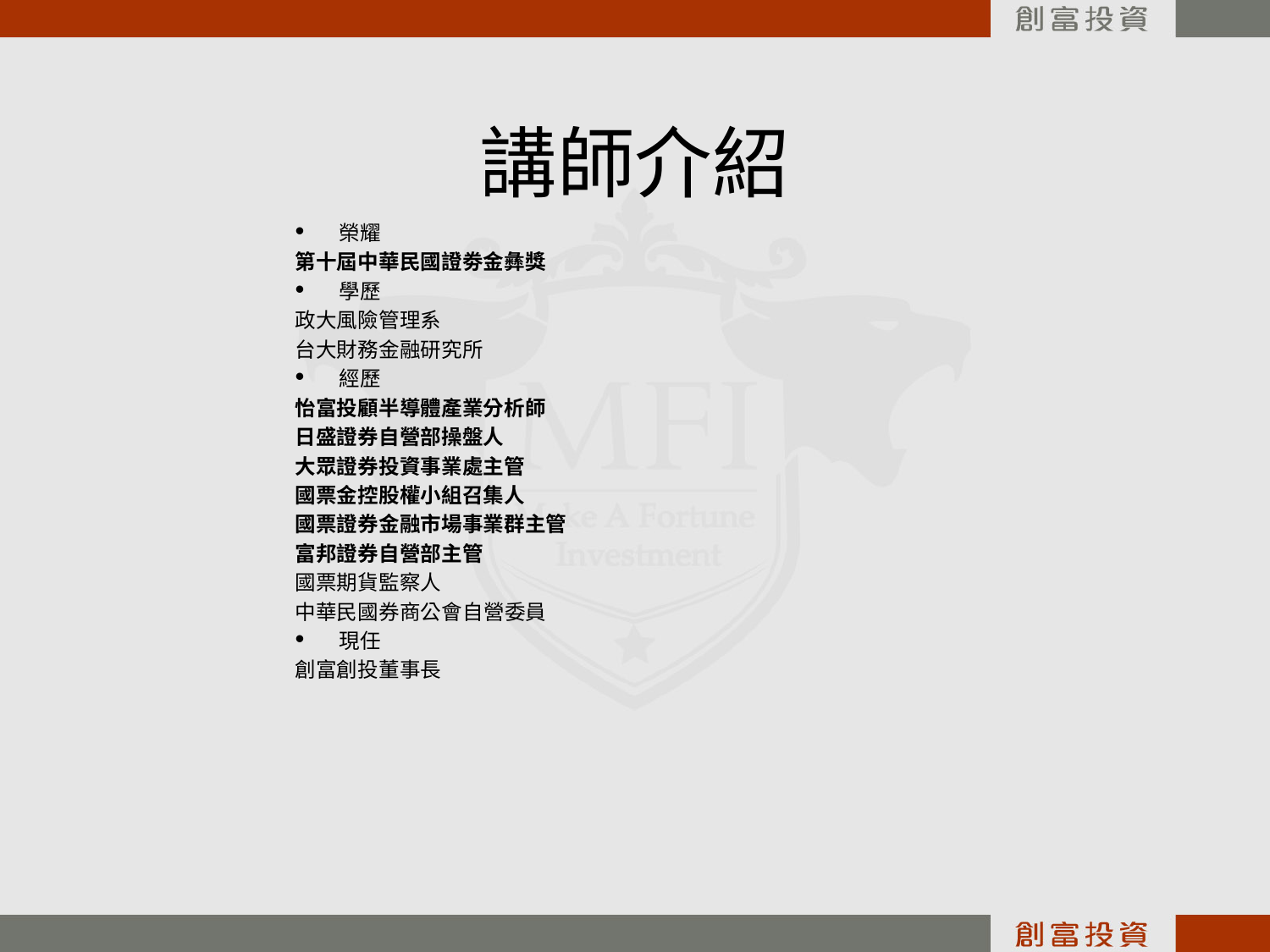

# 講師介紹
榮耀
第十屆中華民國證劵金彝獎
學歷
政大風險管理系
台大財務金融研究所
經歷
怡富投顧半導體產業分析師
日盛證券自營部操盤人
大眾證券投資事業處主管
國票金控股權小組召集人
國票證券金融市場事業群主管
富邦證券自營部主管
國票期貨監察人
中華民國券商公會自營委員
現任
創富創投董事長